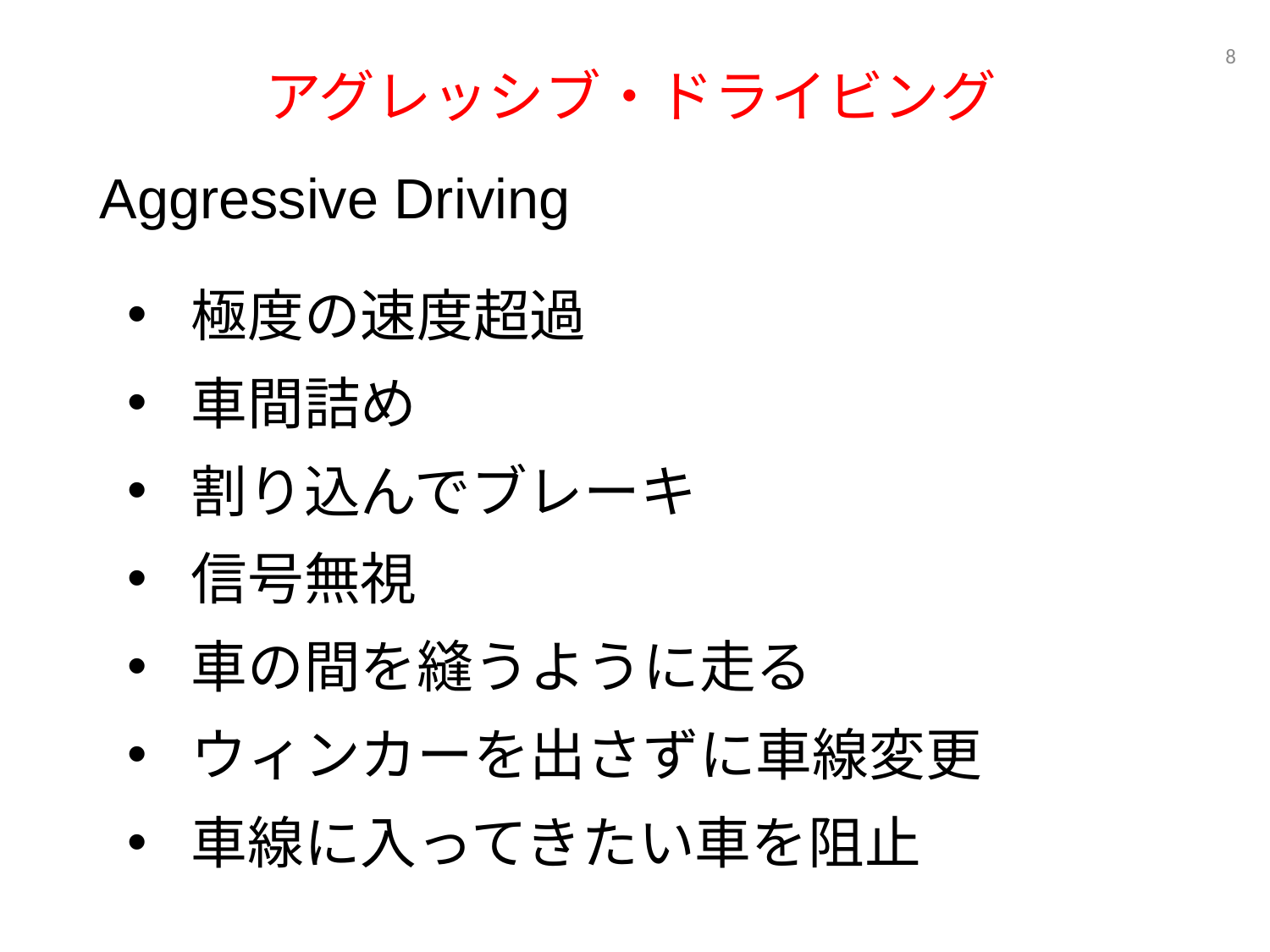

8
# アグレッシブ・ドライビング
Aggressive Driving
極度の速度超過
車間詰め
割り込んでブレーキ
信号無視
車の間を縫うように走る
ウィンカーを出さずに車線変更
車線に入ってきたい車を阻止